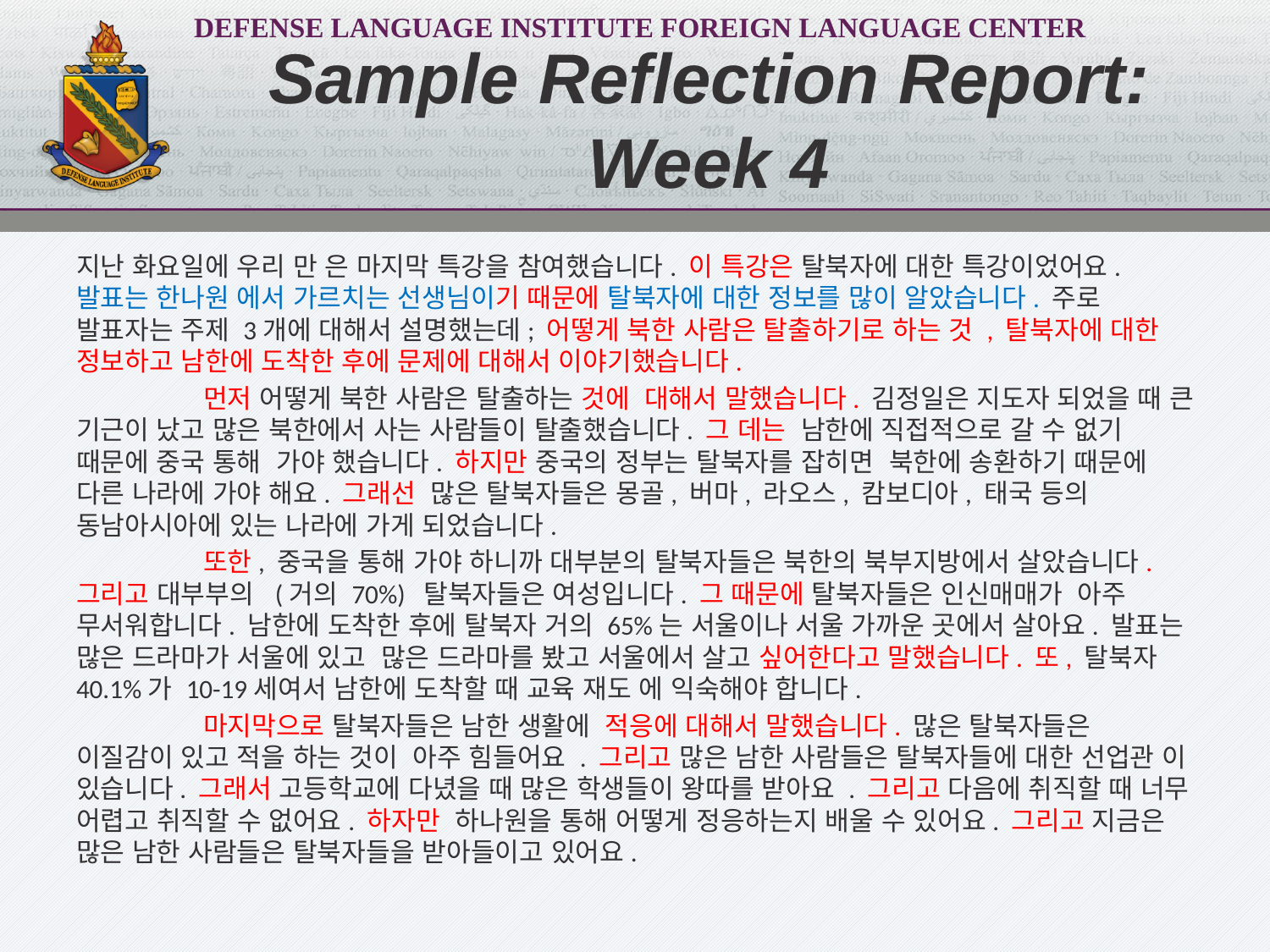

# Sample Reflection Report: Week 4
지난 화요일에 우리 만 은 마지막 특강을 참여했습니다. 이 특강은 탈북자에 대한 특강이었어요. 발표는 한나원 에서 가르치는 선생님이기 때문에 탈북자에 대한 정보를 많이 알았습니다. 주로 발표자는 주제 3개에 대해서 설명했는데; 어떻게 북한 사람은 탈출하기로 하는 것 , 탈북자에 대한 정보하고 남한에 도착한 후에 문제에 대해서 이야기했습니다.
	먼저 어떻게 북한 사람은 탈출하는 것에  대해서 말했습니다. 김정일은 지도자 되었을 때 큰 기근이 났고 많은 북한에서 사는 사람들이 탈출했습니다. 그 데는  남한에 직접적으로 갈 수 없기 때문에 중국 통해  가야 했습니다. 하지만 중국의 정부는 탈북자를 잡히면  북한에 송환하기 때문에 다른 나라에 가야 해요. 그래선  많은 탈북자들은 몽골, 버마, 라오스, 캄보디아, 태국 등의 동남아시아에 있는 나라에 가게 되었습니다.
	또한, 중국을 통해 가야 하니까 대부분의 탈북자들은 북한의 북부지방에서 살았습니다. 그리고 대부부의  (거의 70%)  탈북자들은 여성입니다. 그 때문에 탈북자들은 인신매매가  아주 무서워합니다. 남한에 도착한 후에 탈북자 거의 65%는 서울이나 서울 가까운 곳에서 살아요. 발표는 많은 드라마가 서울에 있고  많은 드라마를 봤고 서울에서 살고 싶어한다고 말했습니다. 또, 탈북자 40.1%가 10-19세여서 남한에 도착할 때 교육 재도 에 익숙해야 합니다.
	마지막으로 탈북자들은 남한 생활에  적응에 대해서 말했습니다. 많은 탈북자들은 이질감이 있고 적을 하는 것이  아주 힘들어요 . 그리고 많은 남한 사람들은 탈북자들에 대한 선업관 이 있습니다. 그래서 고등학교에 다녔을 때 많은 학생들이 왕따를 받아요 . 그리고 다음에 취직할 때 너무 어렵고 취직할 수 없어요. 하자만  하나원을 통해 어떻게 정응하는지 배울 수 있어요. 그리고 지금은 많은 남한 사람들은 탈북자들을 받아들이고 있어요.